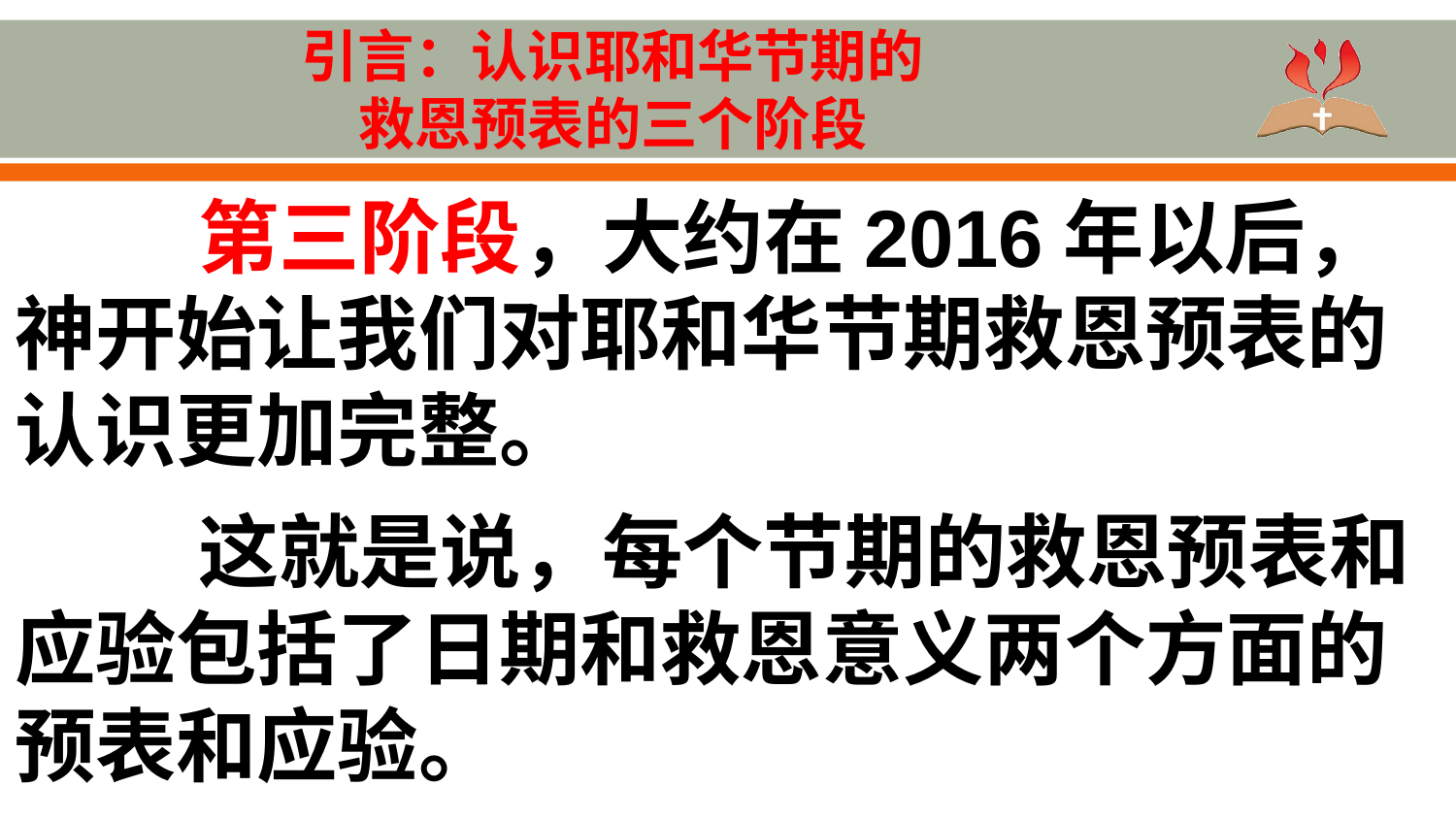

# 引言：认识耶和华节期的 救恩预表的三个阶段
  第三阶段，大约在2016年以后，神开始让我们对耶和华节期救恩预表的认识更加完整。
  这就是说，每个节期的救恩预表和应验包括了日期和救恩意义两个方面的预表和应验。